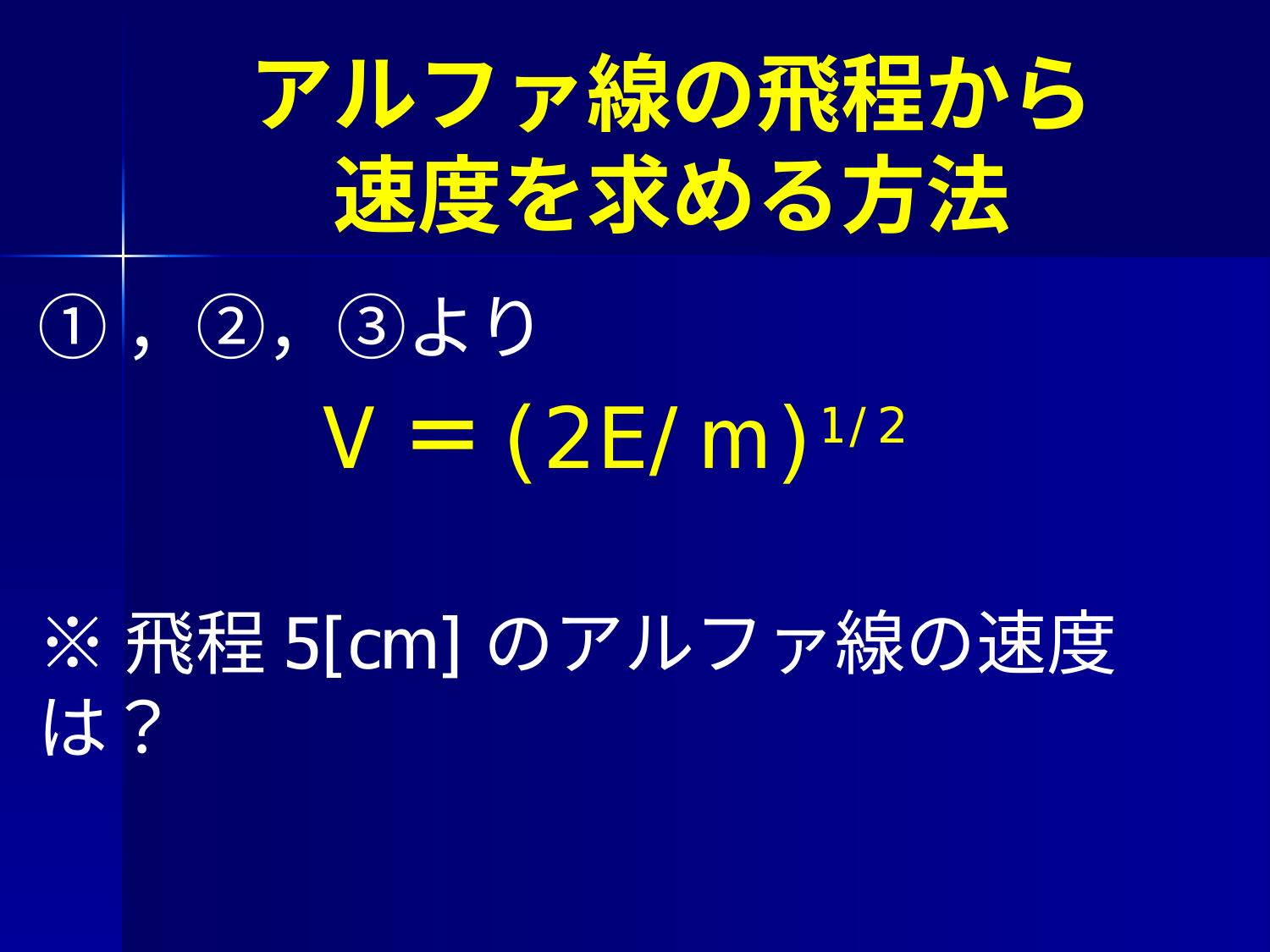

# アルファ線の飛程から 速度を求める方法
①，②，③より
V＝(2E/m)1/2

※飛程5[cm]のアルファ線の速度は？